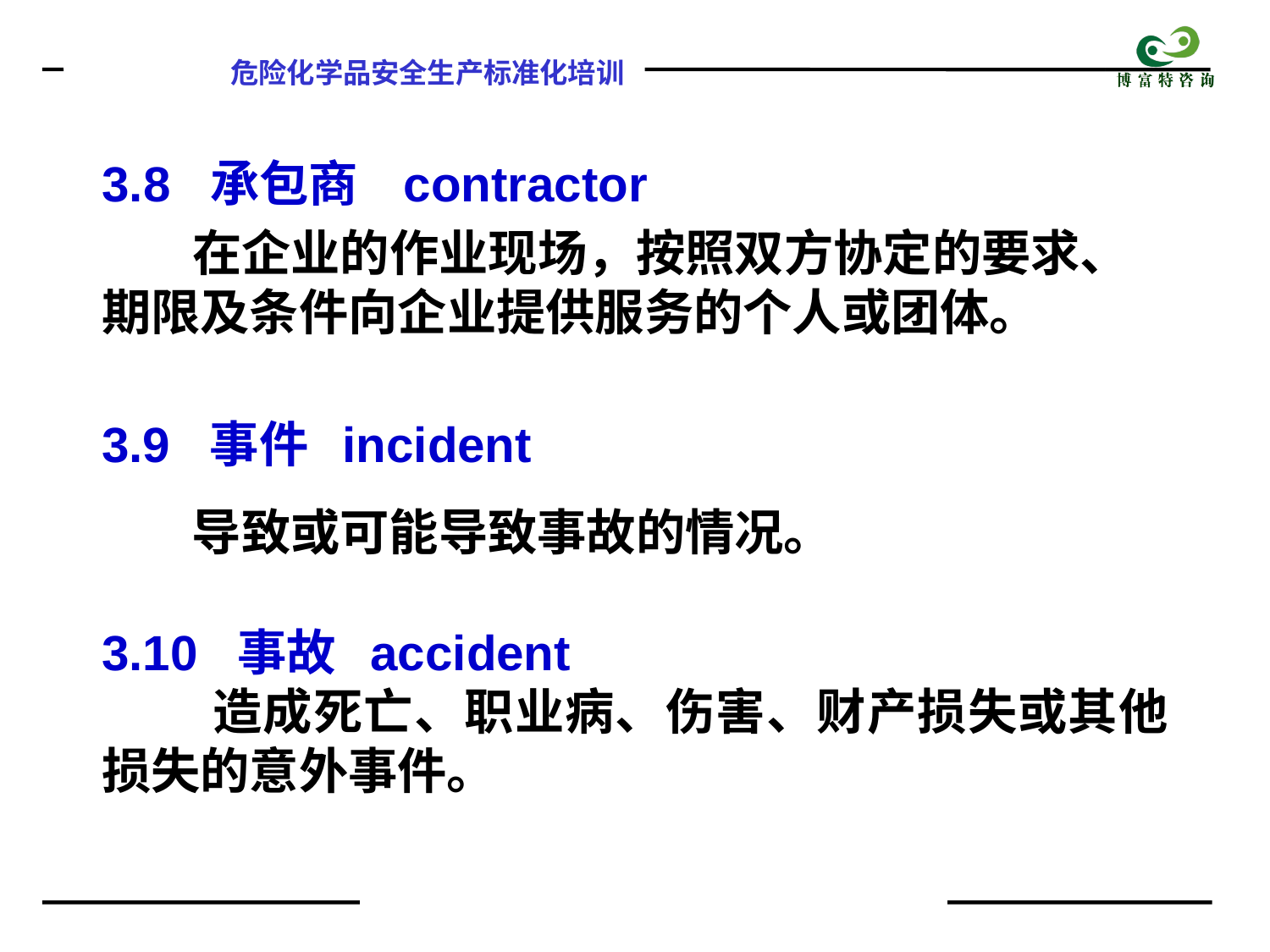

3.8  承包商   contractor
       在企业的作业现场，按照双方协定的要求、期限及条件向企业提供服务的个人或团体。
3.9  事件  incident
       导致或可能导致事故的情况。
3.10  事故  accident
        造成死亡、职业病、伤害、财产损失或其他损失的意外事件。